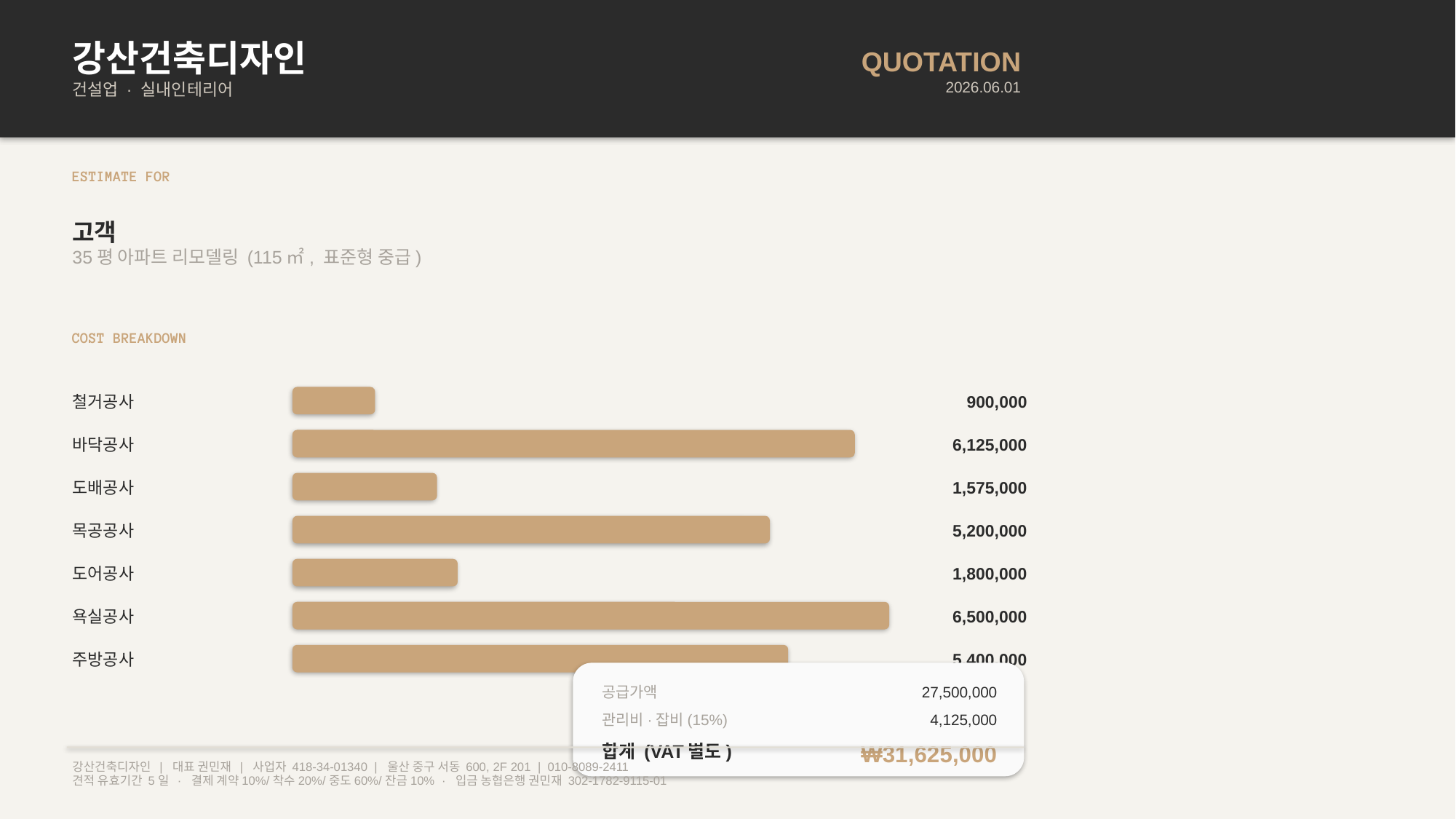

강산건축디자인
건설업 · 실내인테리어
QUOTATION
2026.06.01
ESTIMATE FOR
고객
35평 아파트 리모델링 (115㎡, 표준형 중급)
COST BREAKDOWN
철거공사
900,000

바닥공사
6,125,000

도배공사
1,575,000

목공공사
5,200,000

도어공사
1,800,000

욕실공사
6,500,000

주방공사
5,400,000

공급가액
27,500,000
관리비·잡비(15%)
4,125,000
합계 (VAT별도)
₩31,625,000

강산건축디자인  |  대표 권민재  |  사업자 418-34-01340  |  울산 중구 서동 600, 2F 201  |  010-8089-2411
견적 유효기간 5일  ·  결제 계약10%/착수20%/중도60%/잔금10%  ·  입금 농협은행 권민재 302-1782-9115-01